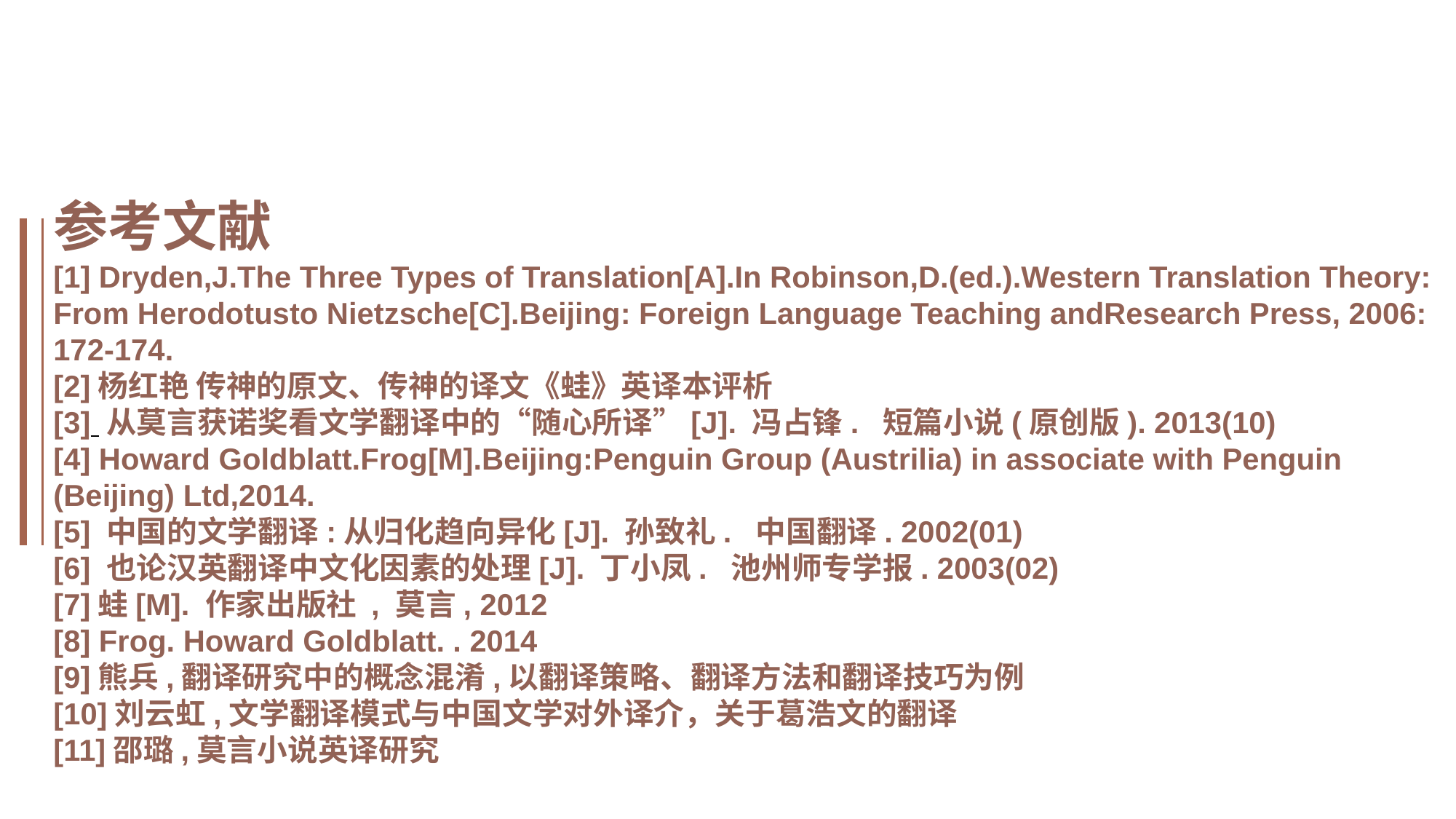

参考文献
[1] Dryden,J.The Three Types of Translation[A].In Robinson,D.(ed.).Western Translation Theory: From Herodotusto Nietzsche[C].Beijing: Foreign Language Teaching andResearch Press, 2006: 172-174.
[2]杨红艳 传神的原文、传神的译文《蛙》英译本评析
[3] 从莫言获诺奖看文学翻译中的“随心所译”[J]. 冯占锋.  短篇小说(原创版). 2013(10)
[4] Howard Goldblatt.Frog[M].Beijing:Penguin Group (Austrilia) in associate with Penguin (Beijing) Ltd,2014.
[5] 中国的文学翻译:从归化趋向异化[J]. 孙致礼.  中国翻译. 2002(01)
[6] 也论汉英翻译中文化因素的处理[J]. 丁小凤.  池州师专学报. 2003(02)
[7]蛙[M]. 作家出版社 , 莫言, 2012
[8] Frog. Howard Goldblatt. . 2014
[9]熊兵,翻译研究中的概念混淆,以翻译策略、翻译方法和翻译技巧为例
[10]刘云虹,文学翻译模式与中国文学对外译介，关于葛浩文的翻译
[11]邵璐,莫言小说英译研究